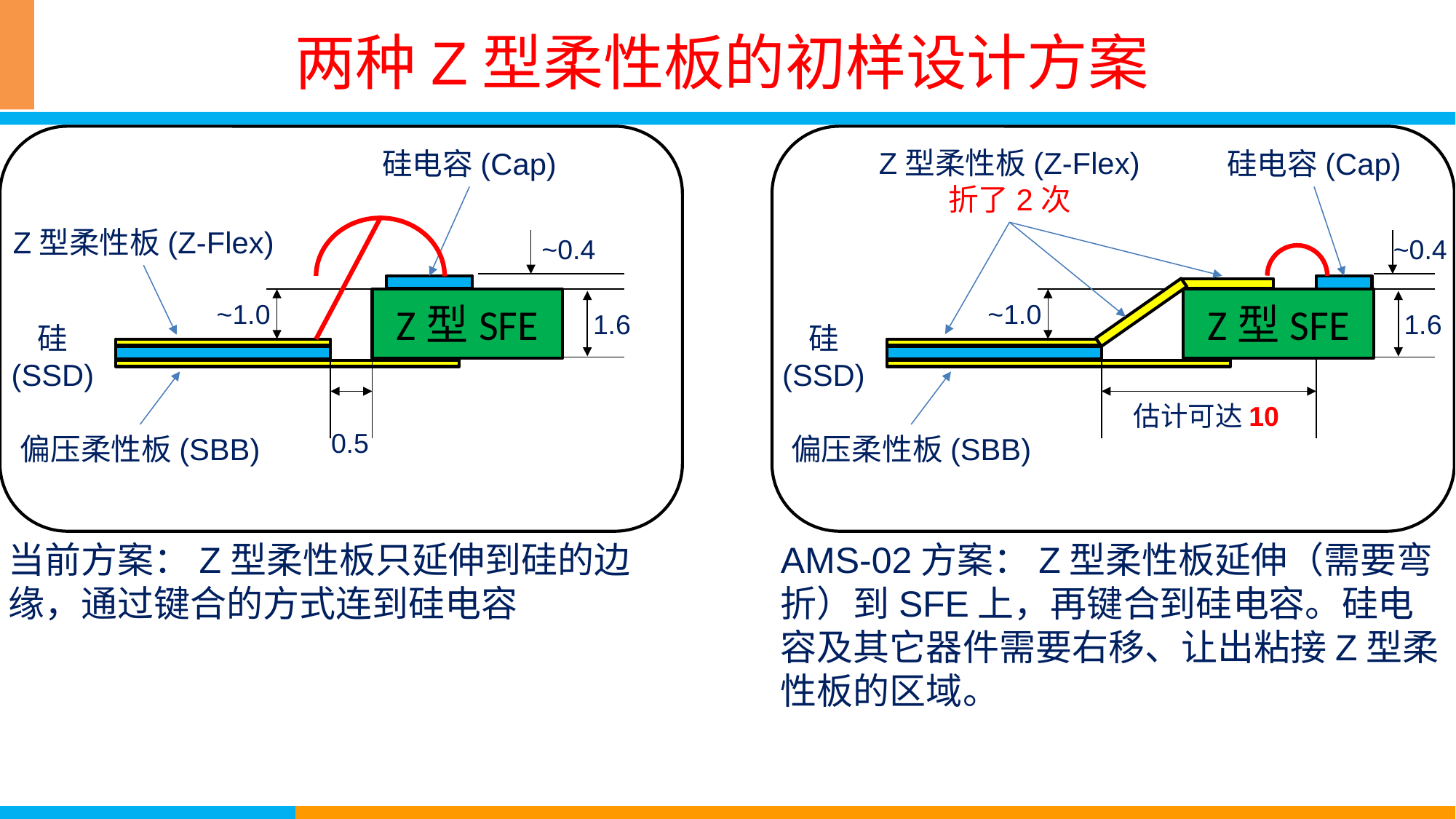

# 两种Z型柔性板的初样设计方案

Z型柔性板(Z-Flex)
折了2次
硅电容(Cap)
硅电容(Cap)

Z型柔性板(Z-Flex)
~0.4
~0.4

Z型SFE
Z型SFE
~1.0
~1.0
1.6
1.6

硅
(SSD)
硅
(SSD)

估计可达10
0.5
偏压柔性板(SBB)
偏压柔性板(SBB)
当前方案：Z型柔性板只延伸到硅的边缘，通过键合的方式连到硅电容
AMS-02方案：Z型柔性板延伸（需要弯折）到SFE上，再键合到硅电容。硅电容及其它器件需要右移、让出粘接Z型柔性板的区域。